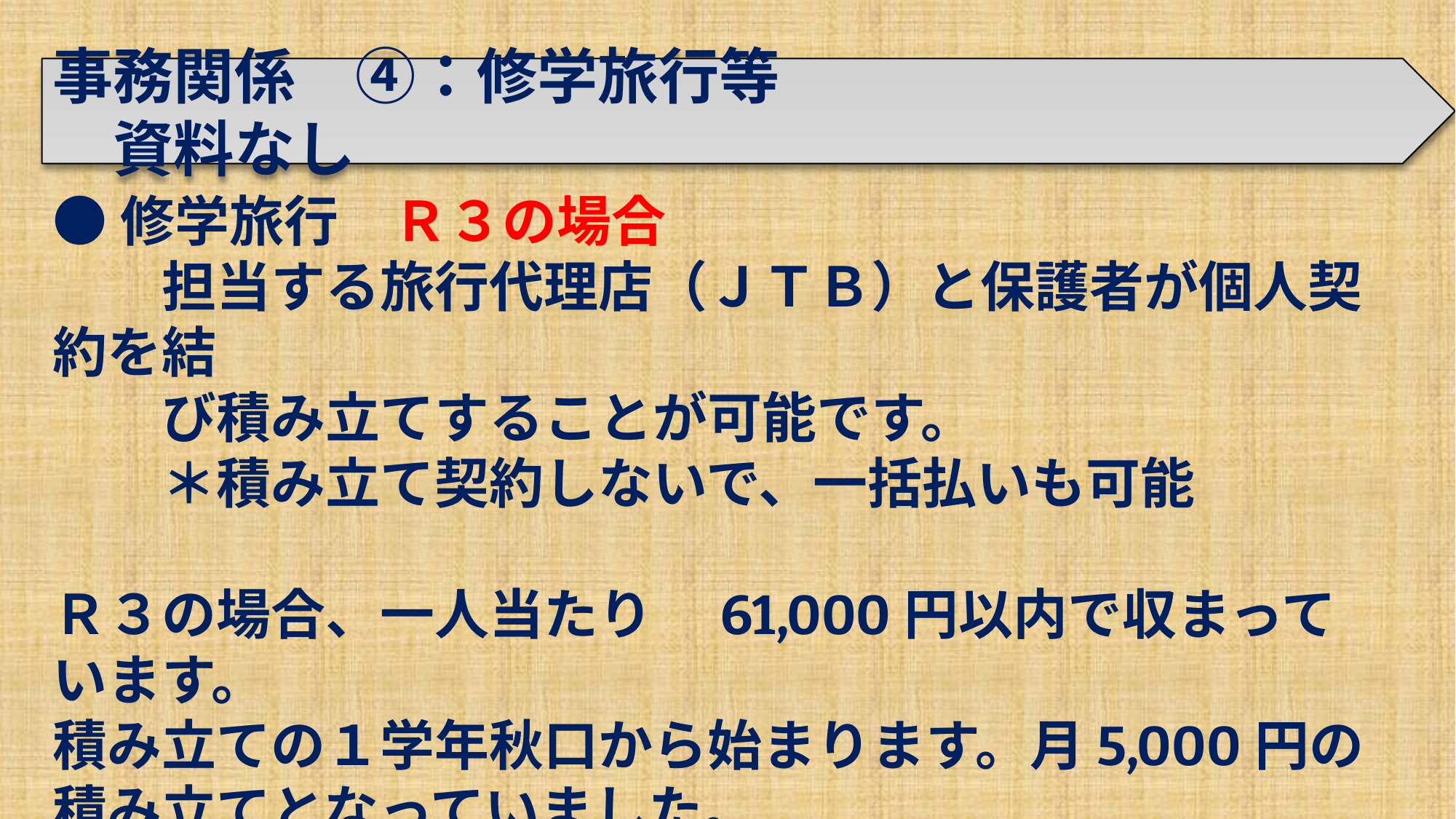

事務関係　④：修学旅行等　　　　　　　　　　　資料なし
●修学旅行　Ｒ３の場合
　　担当する旅行代理店（ＪＴＢ）と保護者が個人契約を結
　　び積み立てすることが可能です。
　　＊積み立て契約しないで、一括払いも可能

Ｒ３の場合、一人当たり　61,000円以内で収まっています。
積み立ての１学年秋口から始まります。月5,000円の積み立てとなっていました。
詳しくは、１学期末保護者会にて、説明会があります。